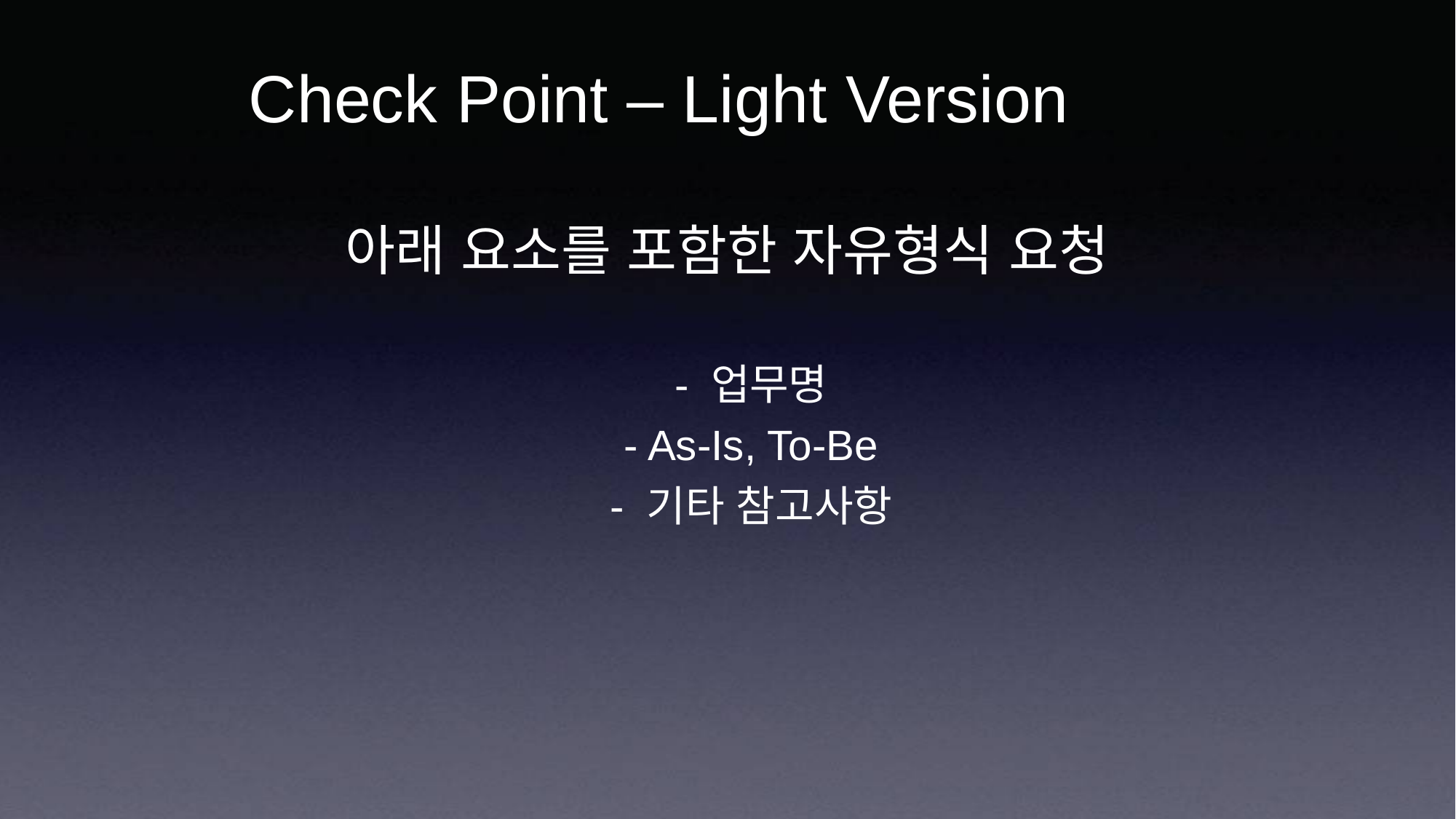

# Check Point – Light Version
아래 요소를 포함한 자유형식 요청
    - 업무명
    - As-Is, To-Be
    - 기타 참고사항